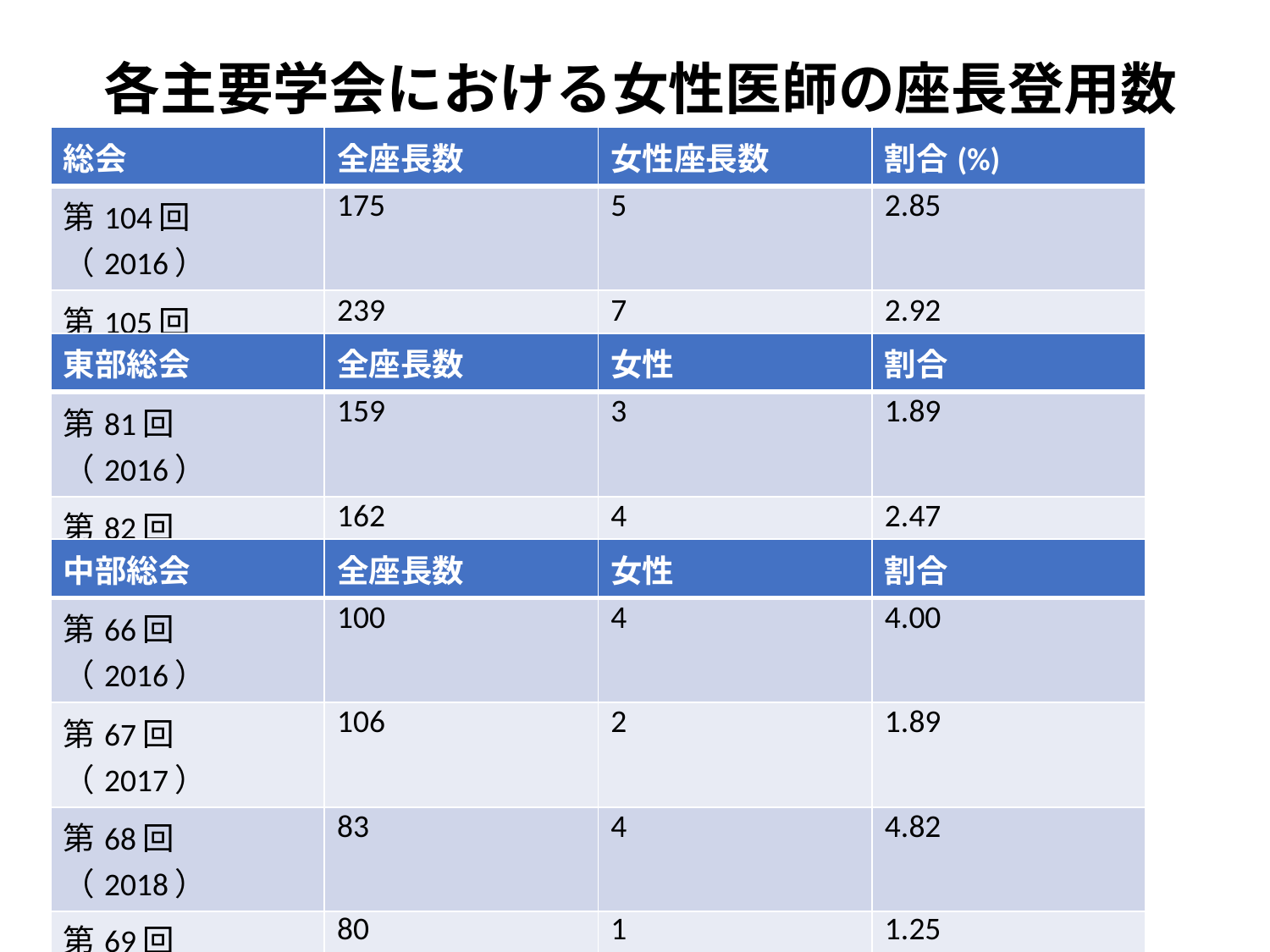

# 各主要学会における女性医師の座長登用数
| 総会 | 全座長数 | 女性座長数 | 割合(%) |
| --- | --- | --- | --- |
| 第104回（2016） | 175 | 5 | 2.85 |
| 第105回（2017） | 239 | 7 | 2.92 |
| 第106回（2018） | 200 | 6 | 3.00 |
| 東部総会 | 全座長数 | 女性 | 割合 |
| --- | --- | --- | --- |
| 第81回（2016） | 159 | 3 | 1.89 |
| 第82回（2017） | 162 | 4 | 2.47 |
| 第83回（2018） | 170 | 2 | 1.18 |
| 中部総会 | 全座長数 | 女性 | 割合 |
| --- | --- | --- | --- |
| 第66回（2016） | 100 | 4 | 4.00 |
| 第67回（2017） | 106 | 2 | 1.89 |
| 第68回（2018） | 83 | 4 | 4.82 |
| 西日本総会 | 全座長数 | 女性 | 割合 |
| --- | --- | --- | --- |
| 第68回（2016） | 84 | 1 | 1.19 |
| 第69回（2017） | 80 | 1 | 1.25 |
| 第70回（2018） | 96 | 3 | 3.13 |